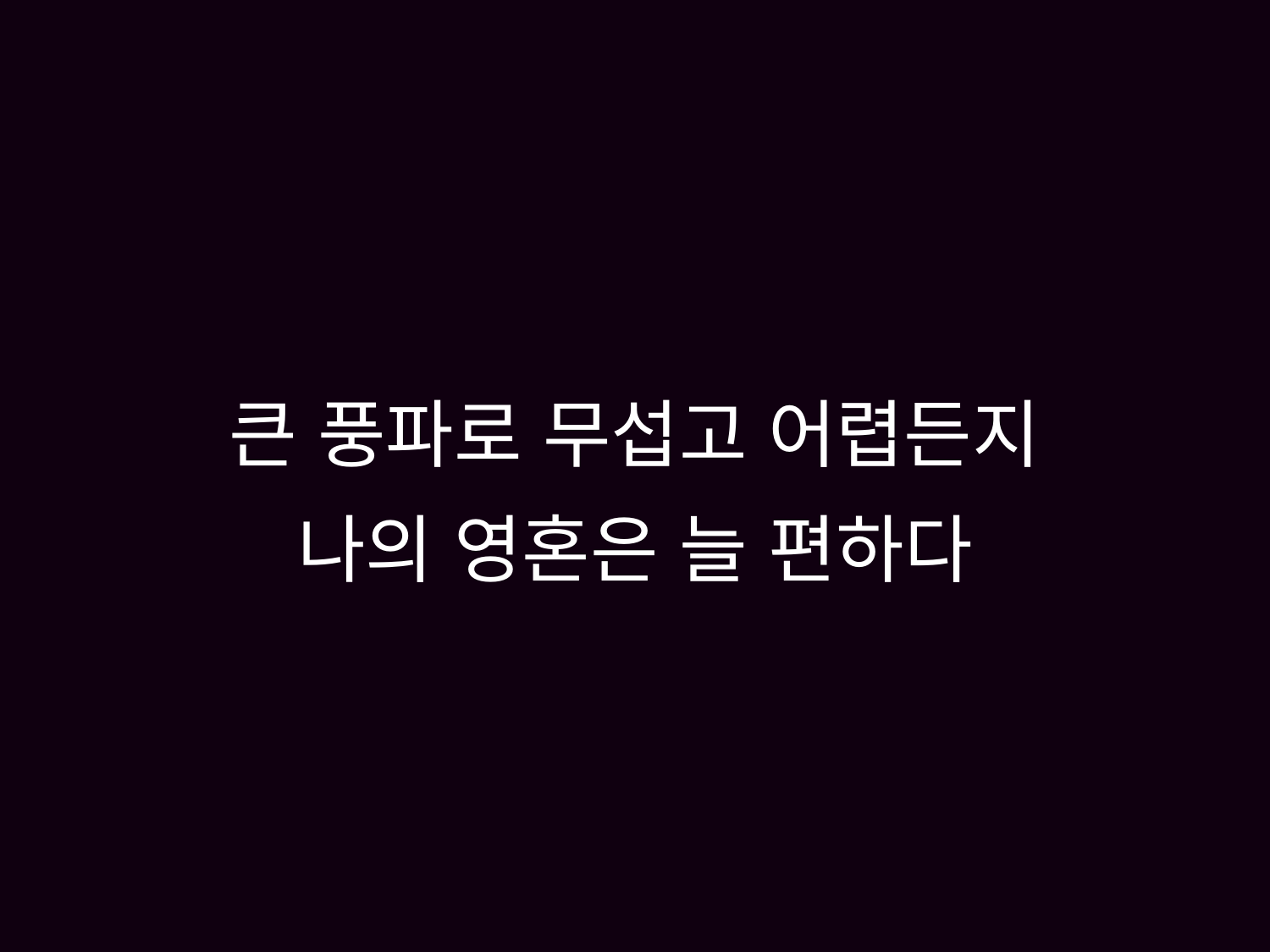

# 큰 풍파로 무섭고 어렵든지 나의 영혼은 늘 편하다